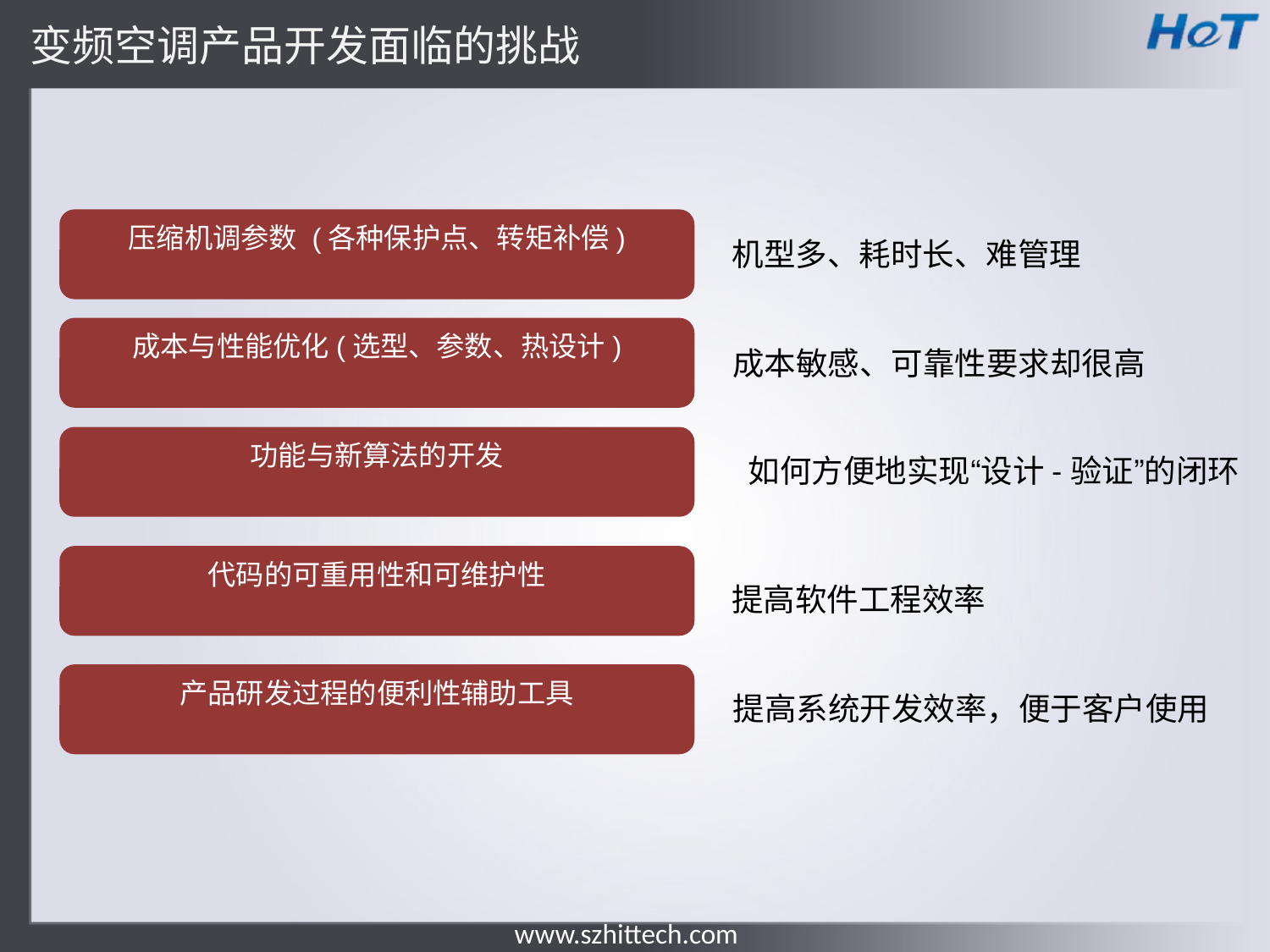

变频空调产品开发面临的挑战

压缩机调参数 (各种保护点、转矩补偿)
机型多、耗时长、难管理

成本与性能优化(选型、参数、热设计)
成本敏感、可靠性要求却很高

功能与新算法的开发
如何方便地实现“设计-验证”的闭环

代码的可重用性和可维护性
提高软件工程效率

产品研发过程的便利性辅助工具
提高系统开发效率，便于客户使用